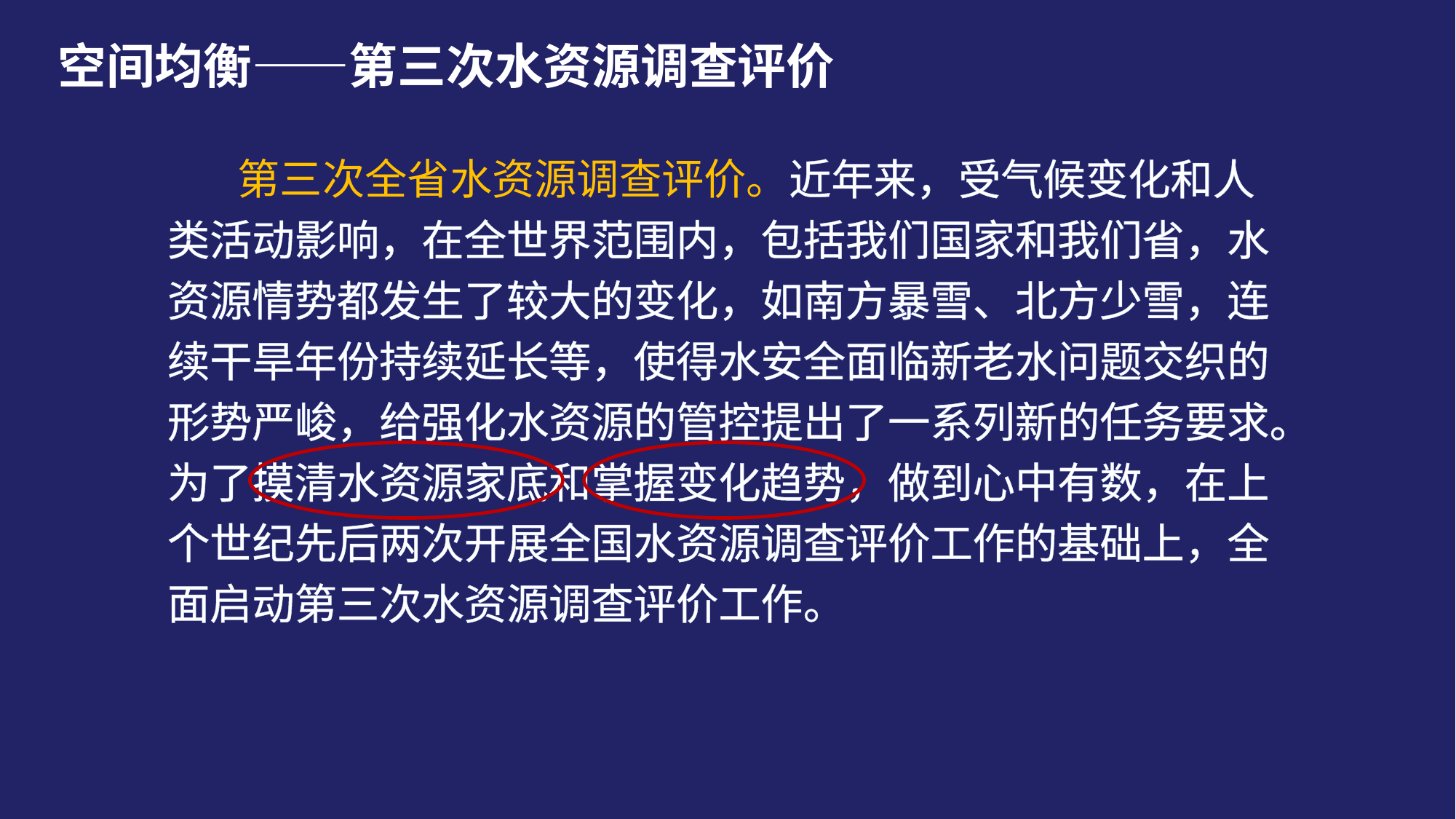

空间均衡——第三次水资源调查评价
 第三次全省水资源调查评价。近年来，受气候变化和人类活动影响，在全世界范围内，包括我们国家和我们省，水资源情势都发生了较大的变化，如南方暴雪、北方少雪，连续干旱年份持续延长等，使得水安全面临新老水问题交织的形势严峻，给强化水资源的管控提出了一系列新的任务要求。为了摸清水资源家底和掌握变化趋势，做到心中有数，在上个世纪先后两次开展全国水资源调查评价工作的基础上，全面启动第三次水资源调查评价工作。